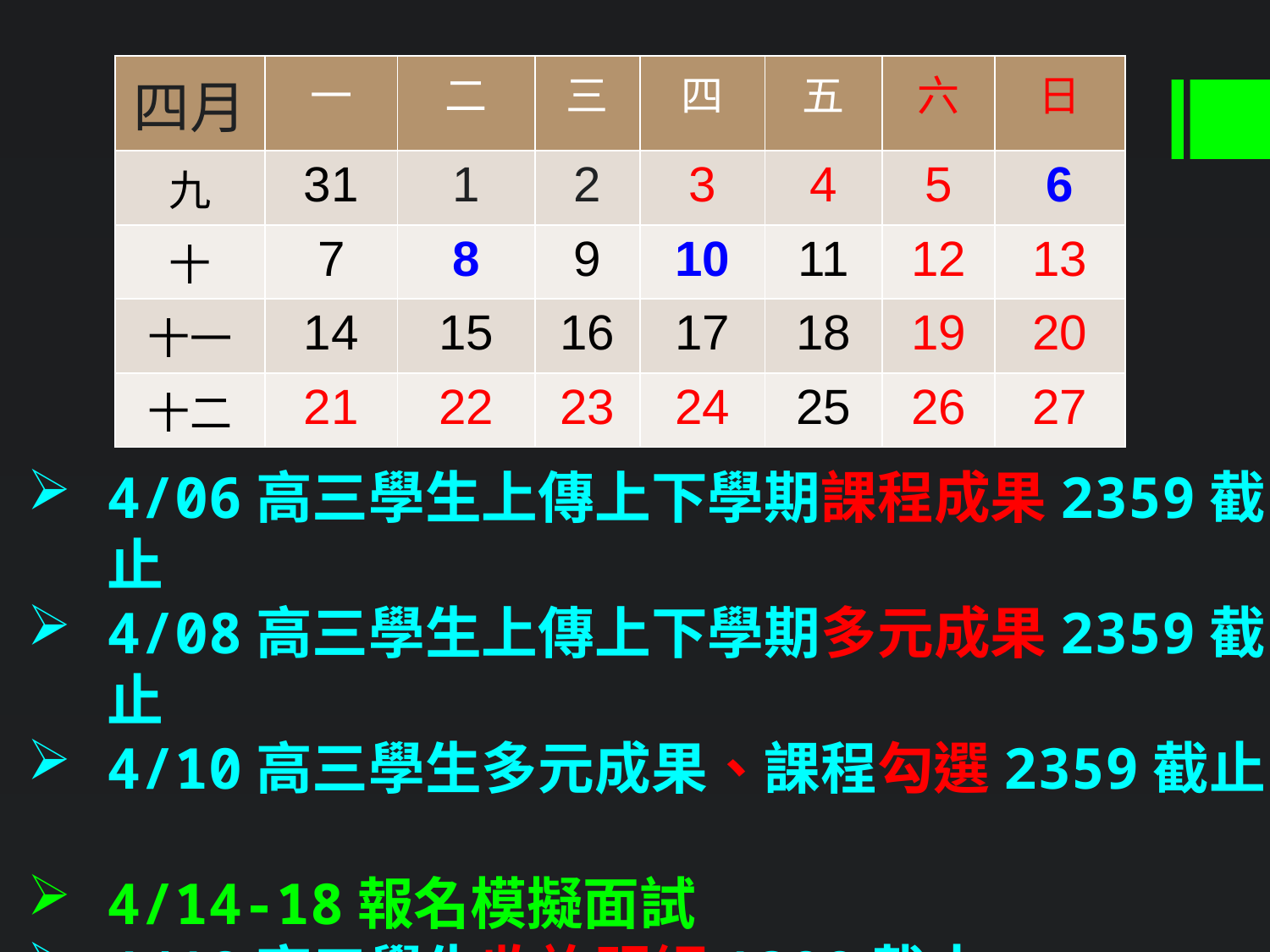

| 四月 | 一 | 二 | 三 | 四 | 五 | 六 | 日 |
| --- | --- | --- | --- | --- | --- | --- | --- |
| 九 | 31 | 1 | 2 | 3 | 4 | 5 | 6 |
| 十 | 7 | 8 | 9 | 10 | 11 | 12 | 13 |
| 十一 | 14 | 15 | 16 | 17 | 18 | 19 | 20 |
| 十二 | 21 | 22 | 23 | 24 | 25 | 26 | 27 |
4/06高三學生上傳上下學期課程成果2359截止
4/08高三學生上傳上下學期多元成果2359截止
4/10高三學生多元成果、課程勾選2359截止
4/14-18報名模擬面試
4/18高三學生收訖明細1300截止
4/14-5/13 1500-1700 愛心媽媽陪你練口試
   (4月7日開始預約)